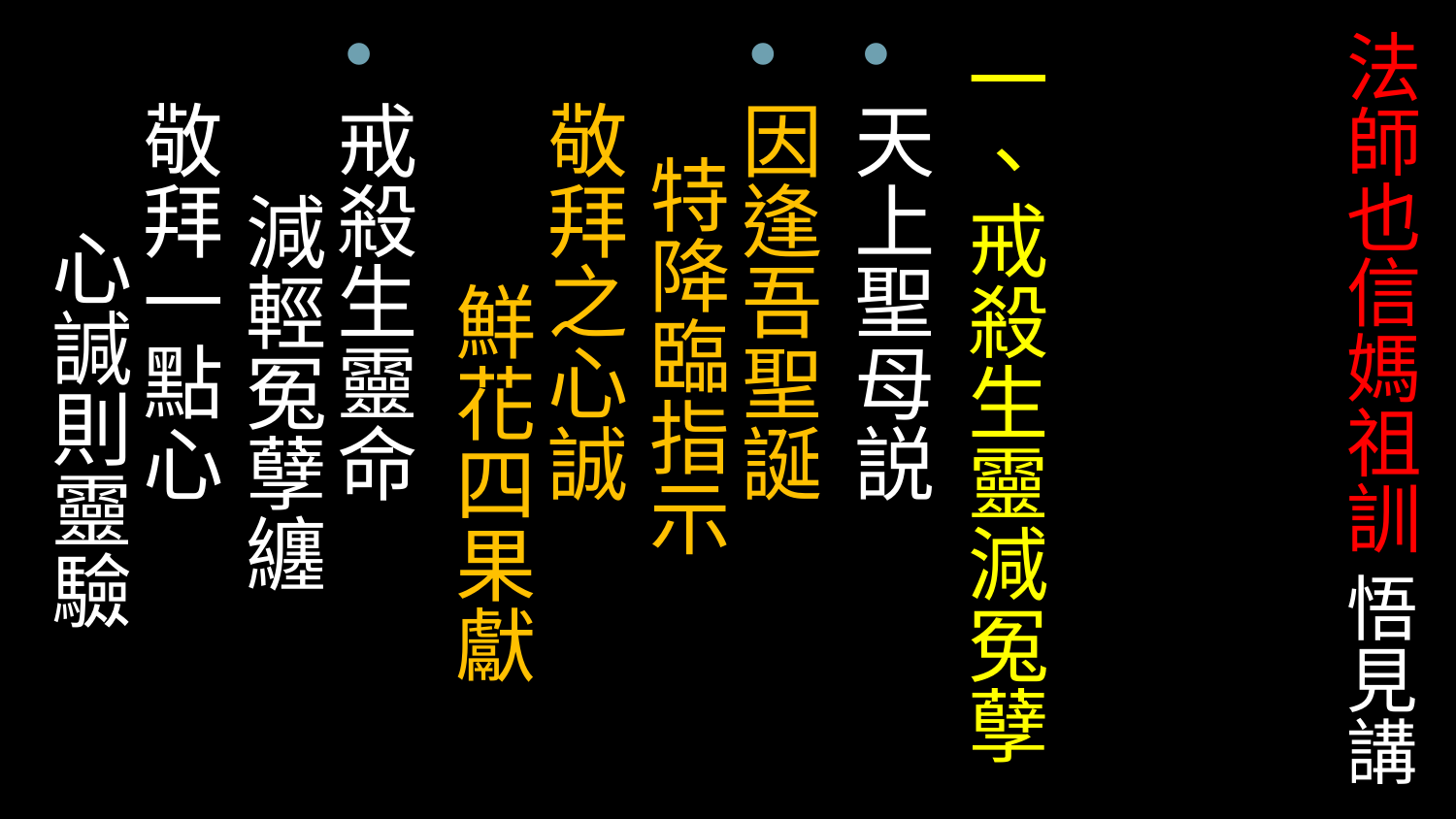

一、戒殺生靈減冤孽
天上聖母説
因逢吾聖誕                  特降臨指示
敬拜之心誠                         鮮花四果獻
戒殺生靈命                    減輕冤孽纏
敬拜一點心                      心諴則靈驗
# 法師也信媽祖訓 悟見講